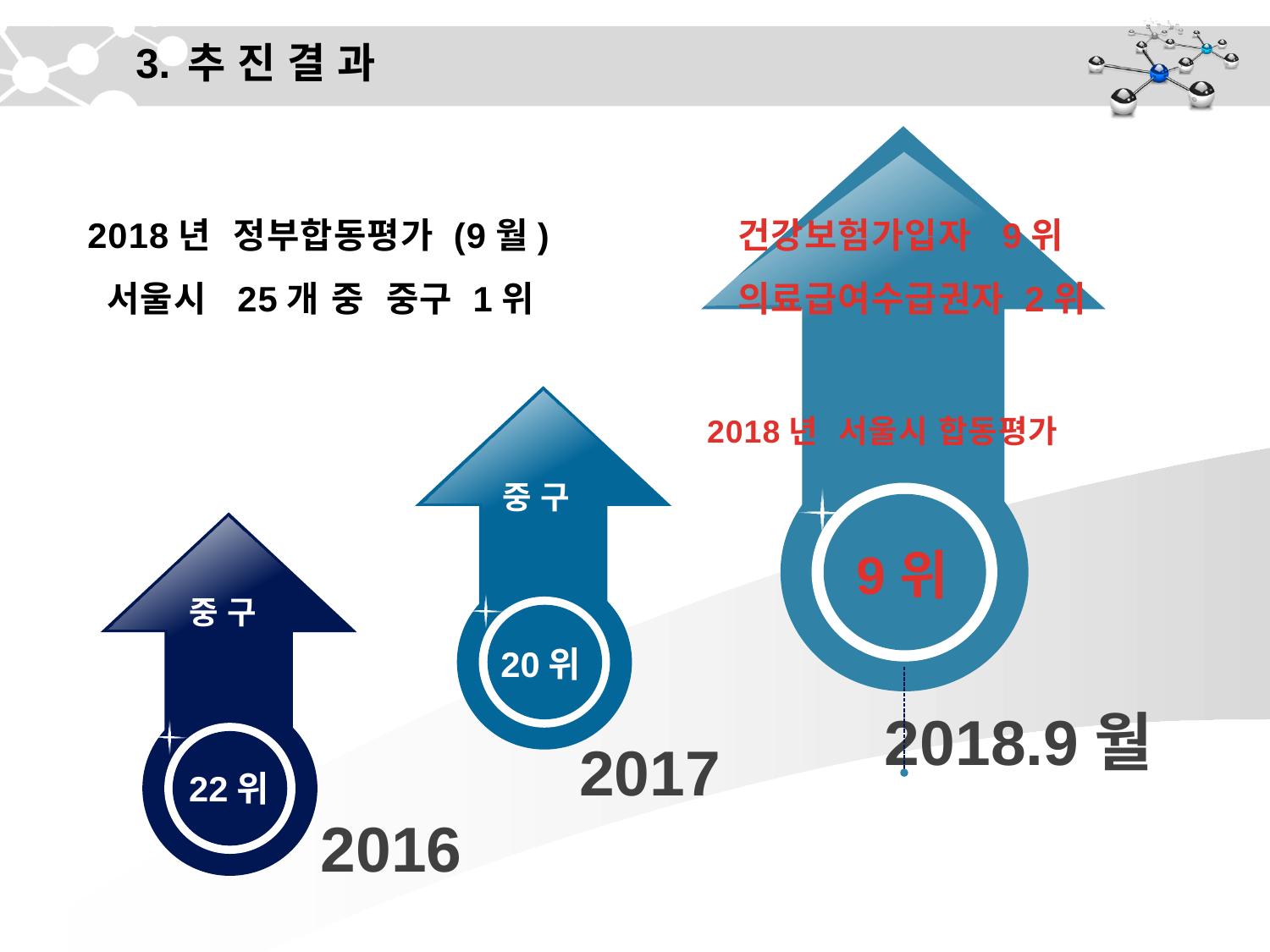

# 3. 추 진 결 과

2018년  정부합동평가 (9월)
 서울시  25개 중  중구 1위

건강보험가입자  9위
의료급여수급권자 2위

  2018년  서울시 합동평가

중 구

9위
중 구
 20위
2018.9월
2017
22위

2016